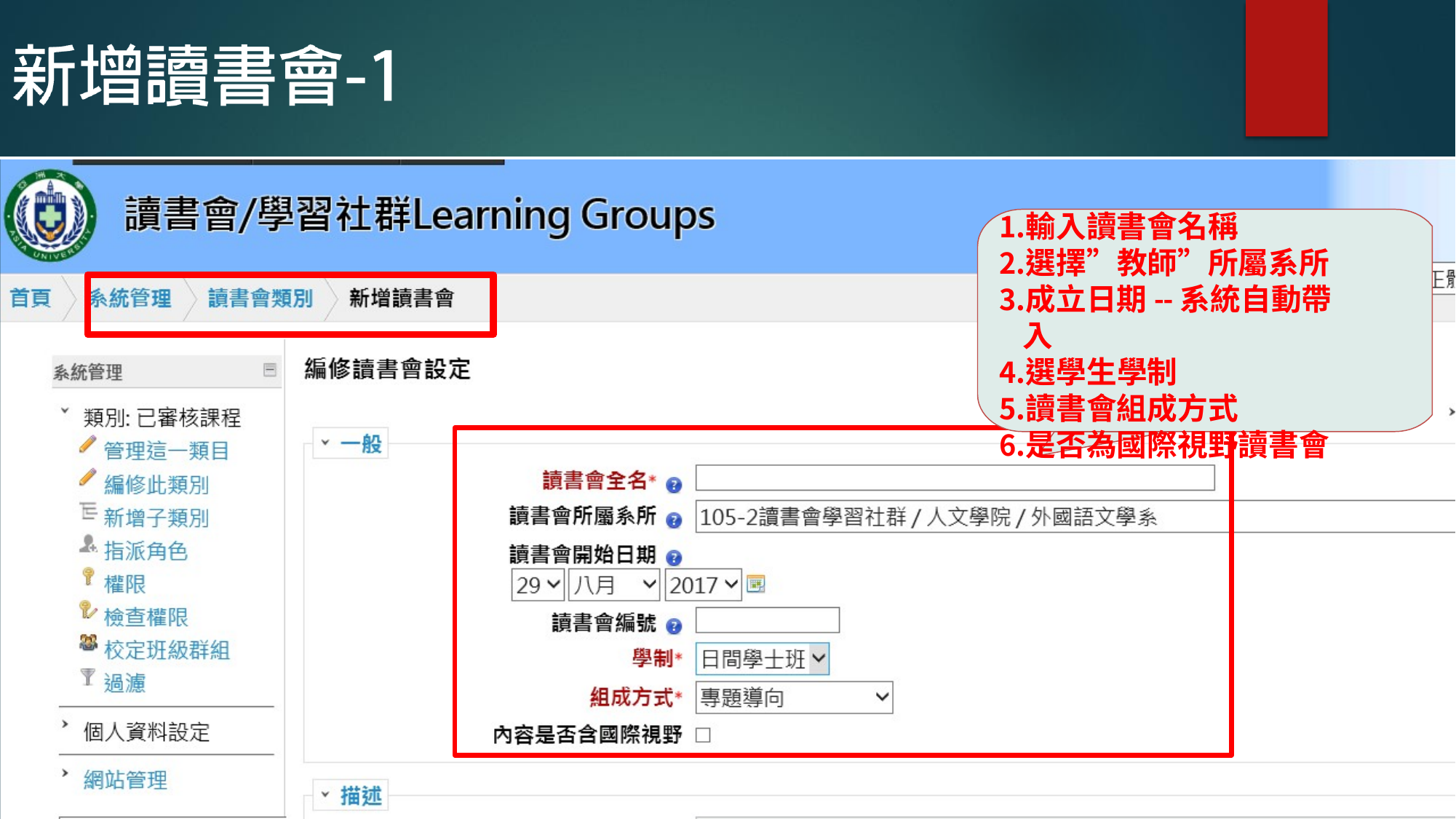

輸入讀書會名稱
選擇”教師”所屬系所
成立日期--系統自動帶入
選學生學制
讀書會組成方式
是否為國際視野讀書會